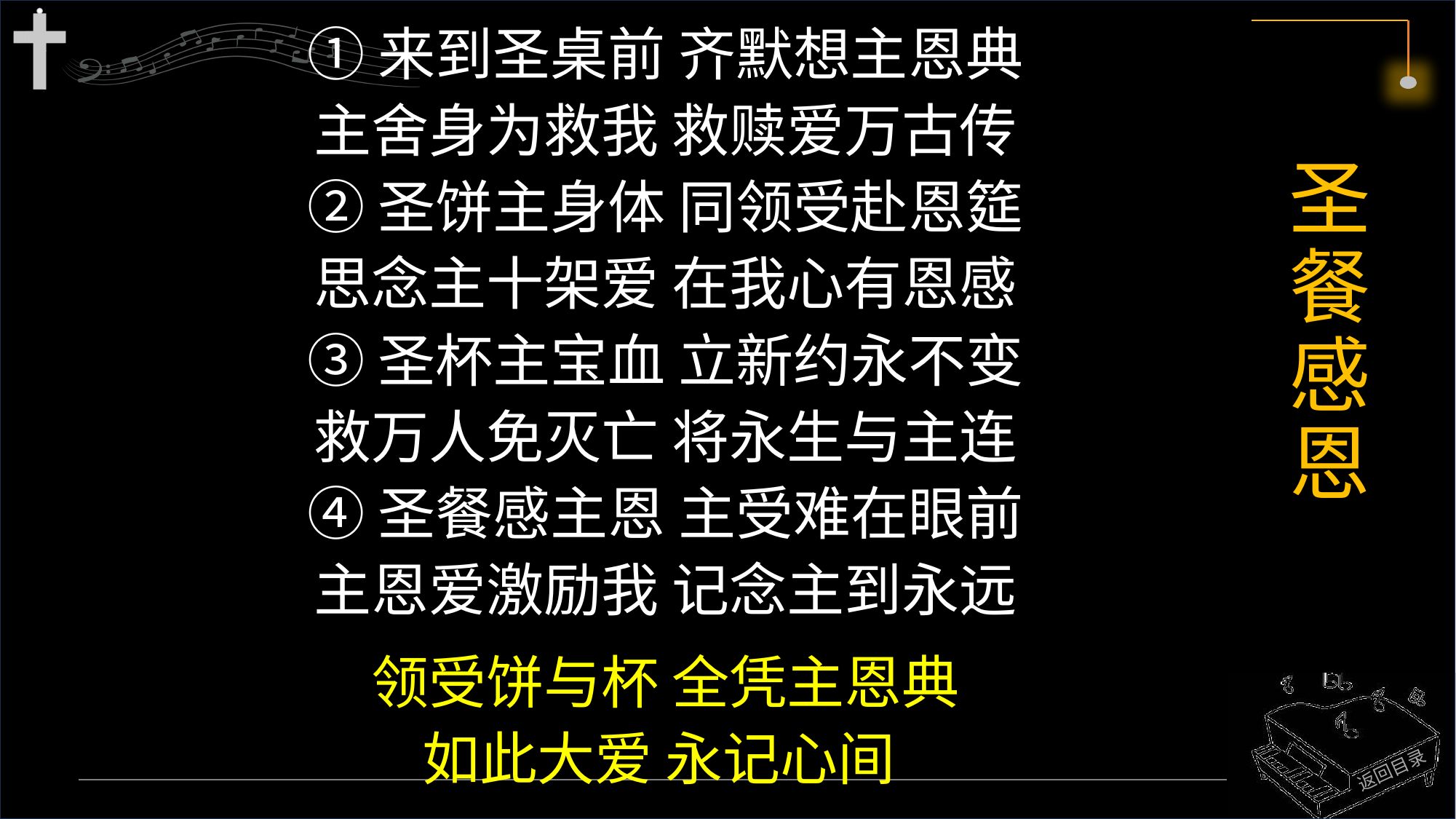

①来到圣桌前 齐默想主恩典
主舍身为救我 救赎爱万古传
②圣饼主身体 同领受赴恩筵
思念主十架爱 在我心有恩感
③圣杯主宝血 立新约永不变
救万人免灭亡 将永生与主连
④圣餐感主恩 主受难在眼前
主恩爱激励我 记念主到永远

领受饼与杯 全凭主恩典
如此大爱 永记心间
# 圣餐感恩